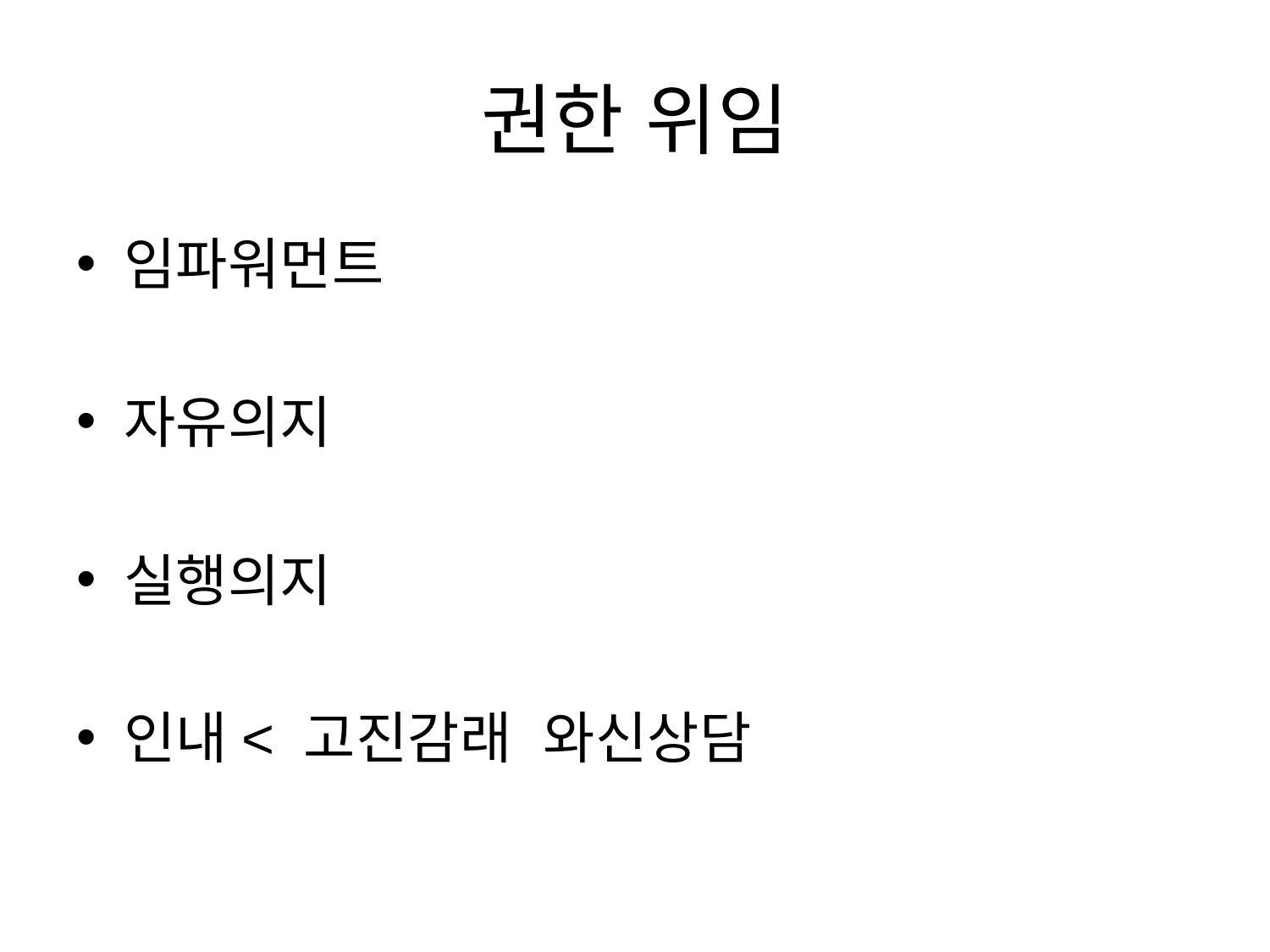

# 권한 위임
임파워먼트

자유의지

실행의지

인내< 고진감래  와신상담